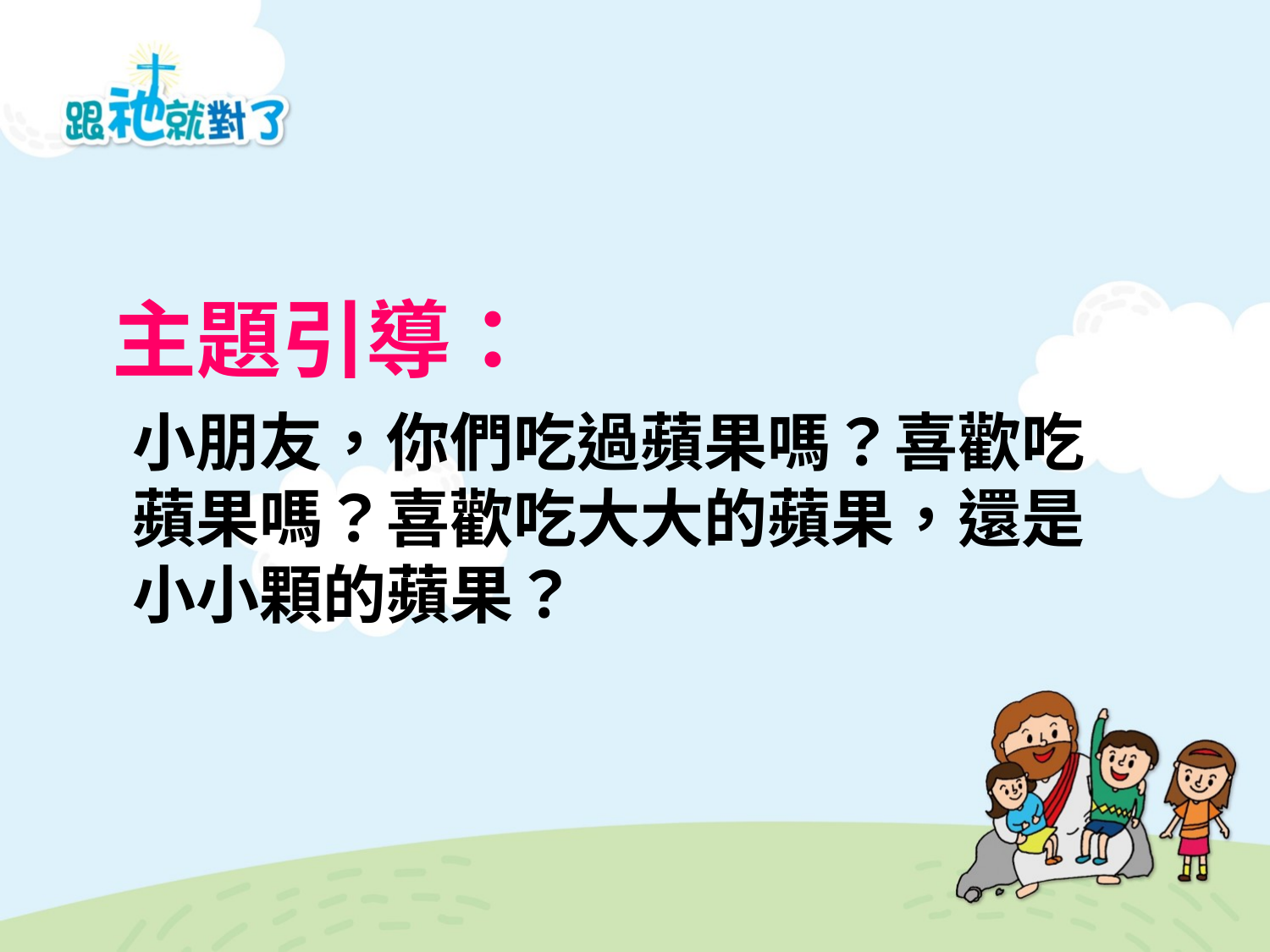

主題引導：
小朋友，你們吃過蘋果嗎？喜歡吃蘋果嗎？喜歡吃大大的蘋果，還是小小顆的蘋果？